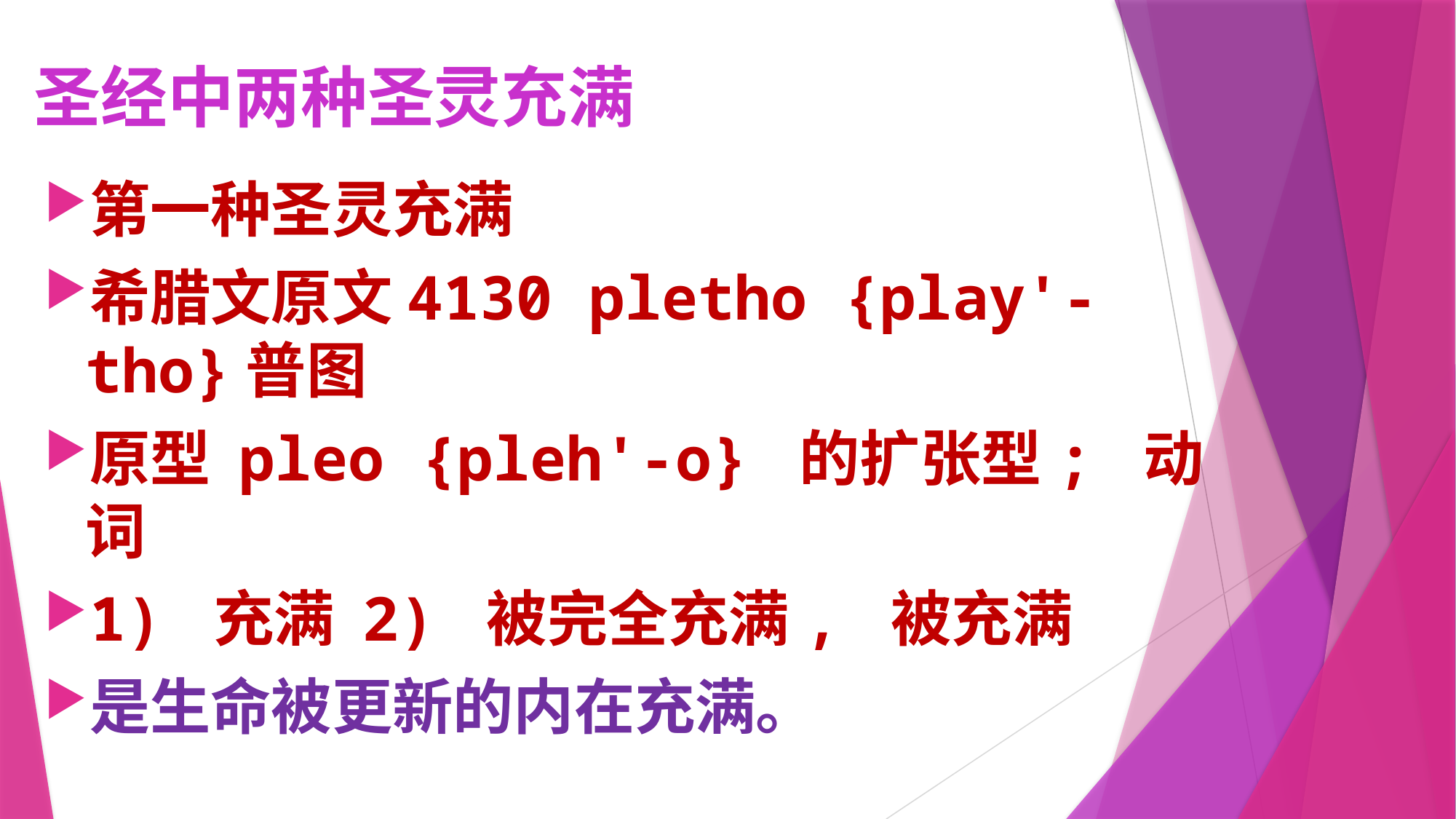

# 圣经中两种圣灵充满
第一种圣灵充满
希腊文原文4130 pletho {play'-tho}普图
原型 pleo {pleh'-o} 的扩张型; 动词
1) 充满 2) 被完全充满, 被充满
是生命被更新的内在充满。